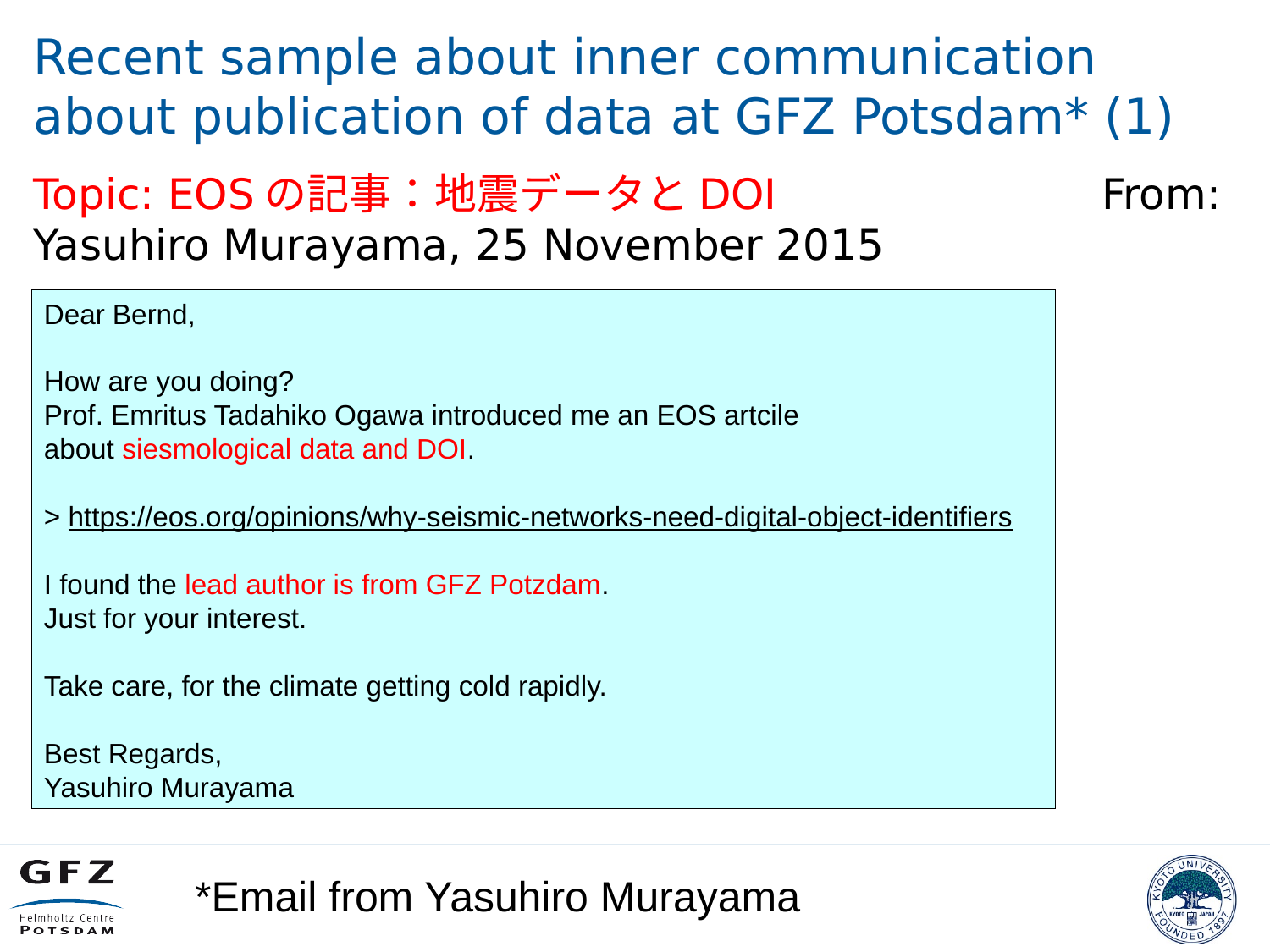

# Recent sample about inner communication about publication of data at GFZ Potsdam* (1)
Topic: EOSの記事：地震データとDOI                        From: Yasuhiro Murayama, 25 November 2015
Dear Bernd,
How are you doing?
Prof. Emritus Tadahiko Ogawa introduced me an EOS artcile
about siesmological data and DOI.
> https://eos.org/opinions/why-seismic-networks-need-digital-object-identifiers
I found the lead author is from GFZ Potzdam.
Just for your interest.
Take care, for the climate getting cold rapidly.
Best Regards,
Yasuhiro Murayama
*Email from Yasuhiro Murayama